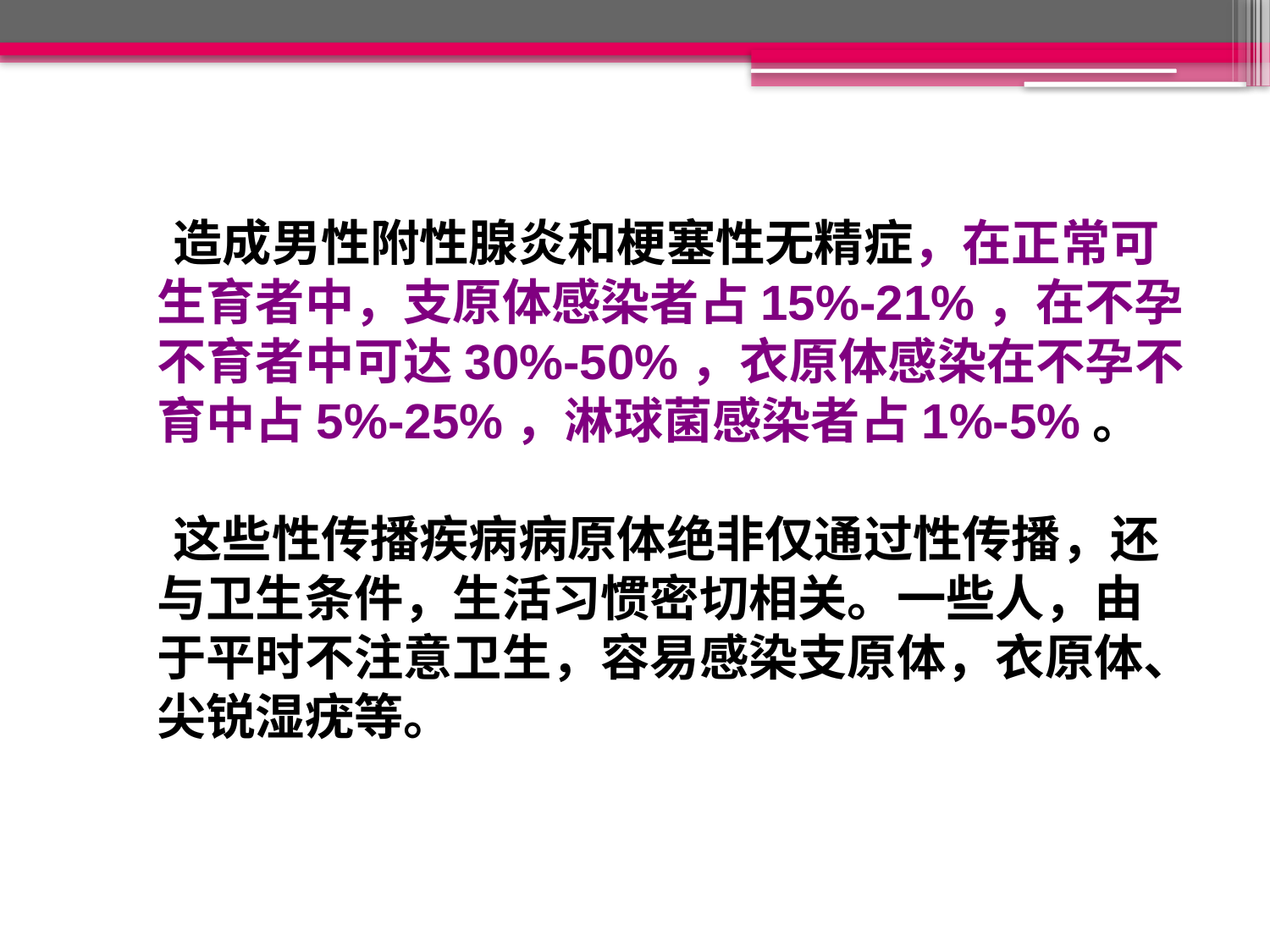

造成男性附性腺炎和梗塞性无精症，在正常可生育者中，支原体感染者占15%-21%，在不孕不育者中可达30%-50%，衣原体感染在不孕不育中占5%-25%，淋球菌感染者占1%-5%。

       这些性传播疾病病原体绝非仅通过性传播，还与卫生条件，生活习惯密切相关。一些人，由于平时不注意卫生，容易感染支原体，衣原体、尖锐湿疣等。